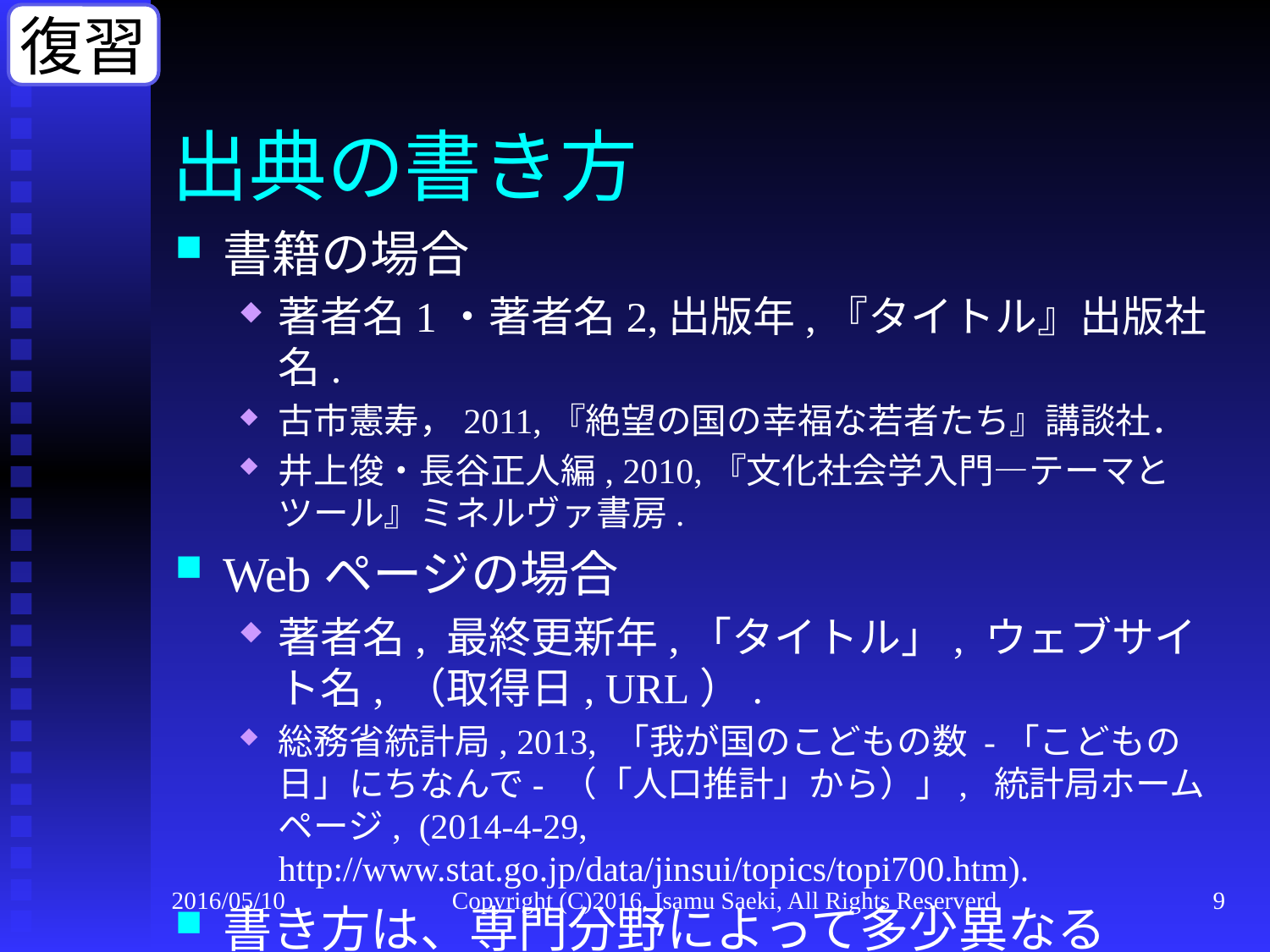

復習
# 出典の書き方
書籍の場合
著者名1・著者名2,出版年,『タイトル』出版社名.
古市憲寿，2011,『絶望の国の幸福な若者たち』講談社．
井上俊・長谷正人編, 2010,『文化社会学入門―テーマとツール』ミネルヴァ書房.
Webページの場合
著者名, 最終更新年,「タイトル」, ウェブサイト名, （取得日, URL）.
総務省統計局, 2013, 「我が国のこどもの数 -「こどもの日」にちなんで- （「人口推計」から）」,  統計局ホームページ,  (2014-4-29, http://www.stat.go.jp/data/jinsui/topics/topi700.htm).
書き方は、専門分野によって多少異なる
2016/05/10
Copyright (C)2016, Isamu Saeki, All Rights Reserverd
9